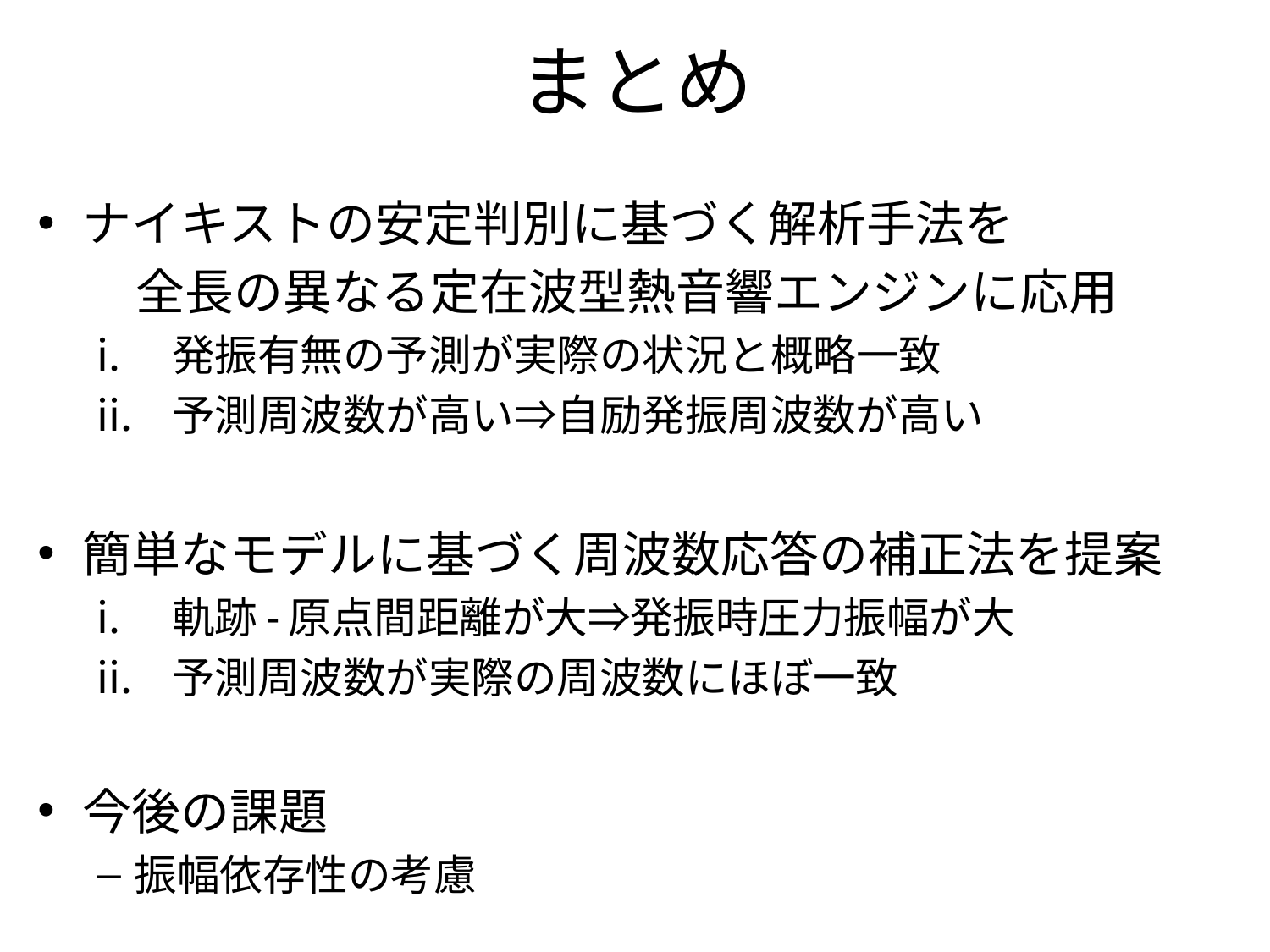

# まとめ
ナイキストの安定判別に基づく解析手法を
　　全長の異なる定在波型熱音響エンジンに応用
発振有無の予測が実際の状況と概略一致
予測周波数が高い⇒自励発振周波数が高い

簡単なモデルに基づく周波数応答の補正法を提案
軌跡-原点間距離が大⇒発振時圧力振幅が大
予測周波数が実際の周波数にほぼ一致

今後の課題
振幅依存性の考慮